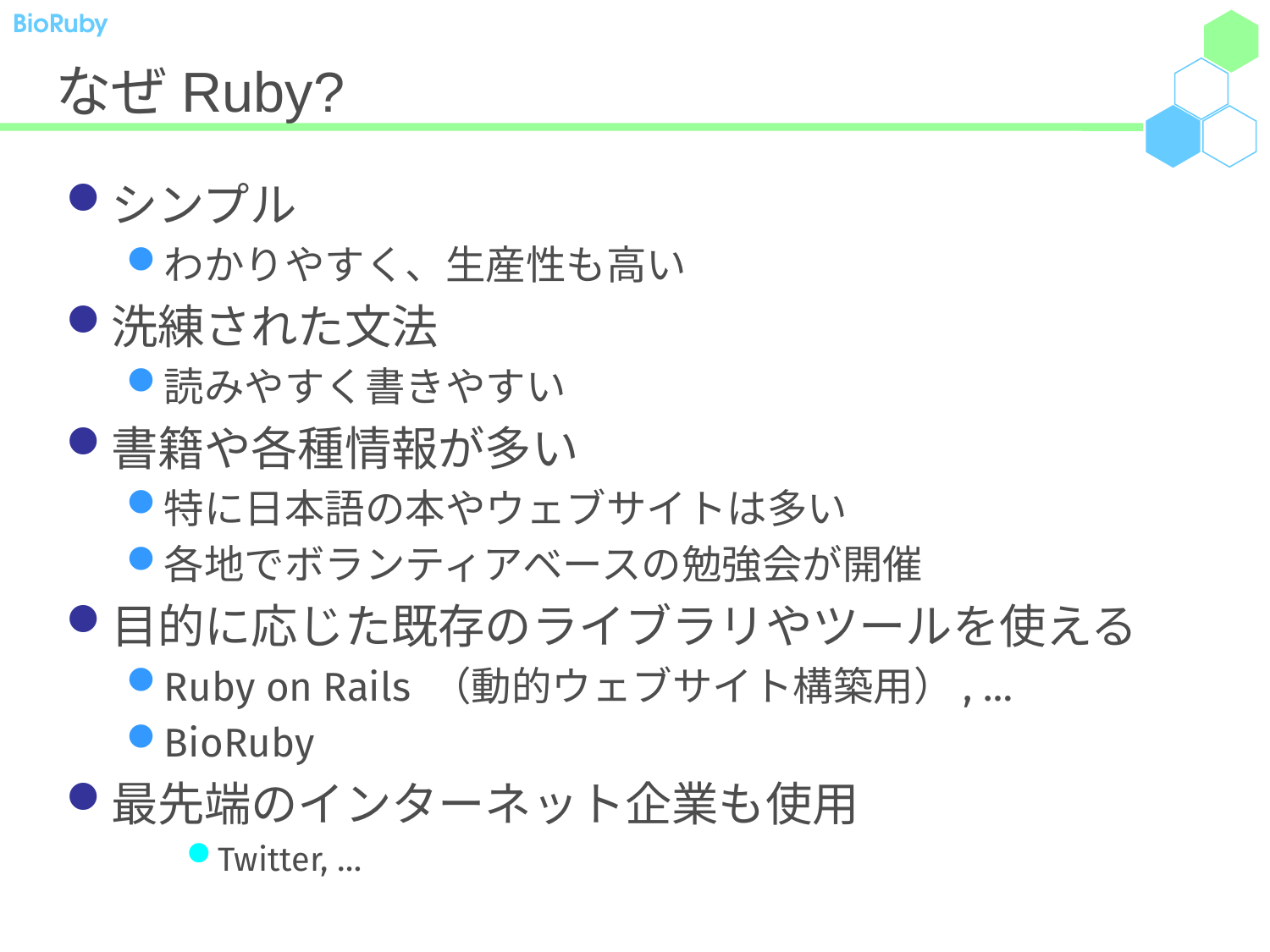

# なぜRuby?
シンプル
わかりやすく、生産性も高い
洗練された文法
読みやすく書きやすい
書籍や各種情報が多い
特に日本語の本やウェブサイトは多い
各地でボランティアベースの勉強会が開催
目的に応じた既存のライブラリやツールを使える
Ruby on Rails （動的ウェブサイト構築用）, …
BioRuby
最先端のインターネット企業も使用
Twitter, …